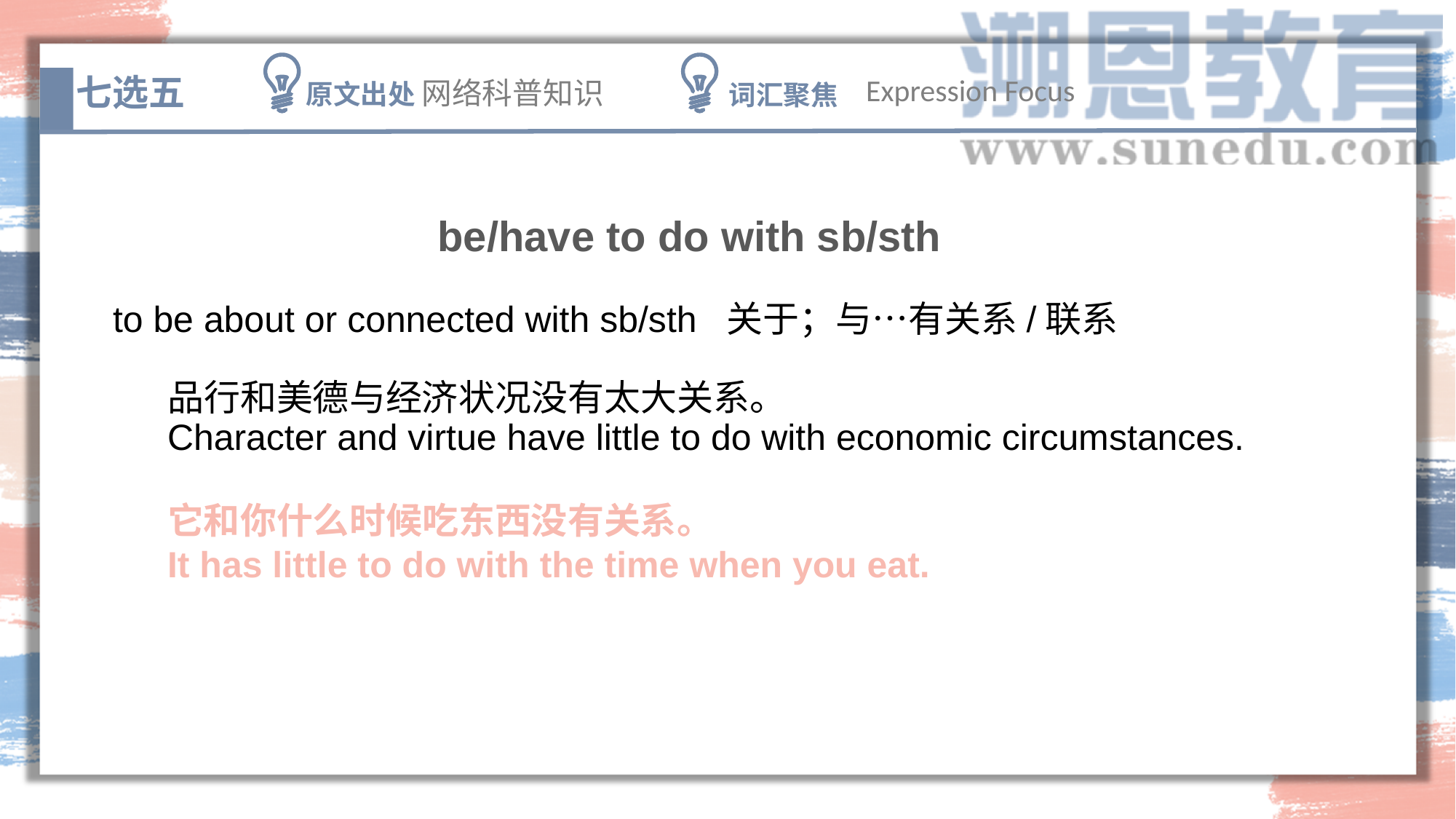

七选五

原文出处 网络科普知识
词汇聚焦
Expression Focus
be/have to do with sb/sth
to be about or connected with sb/sth  关于；与…有关系/联系

品行和美德与经济状况没有太大关系。
Character and virtue have little to do with economic circumstances.

它和你什么时候吃东西没有关系。
It has little to do with the time when you eat.